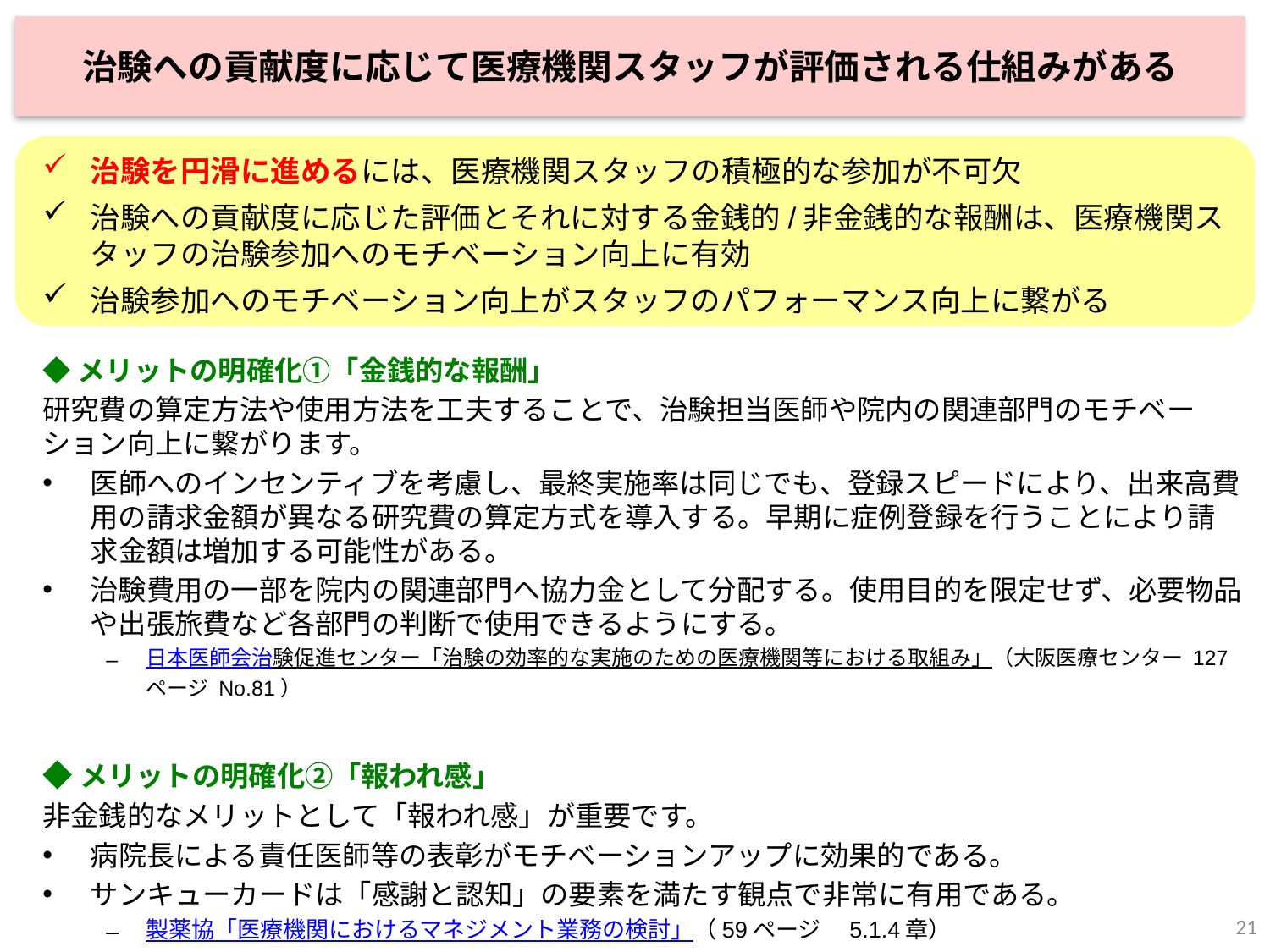

治験への貢献度に応じて医療機関スタッフが評価される仕組みがある

治験を円滑に進めるには、医療機関スタッフの積極的な参加が不可欠
治験への貢献度に応じた評価とそれに対する金銭的/非金銭的な報酬は、医療機関スタッフの治験参加へのモチベーション向上に有効
治験参加へのモチベーション向上がスタッフのパフォーマンス向上に繋がる

◆メリットの明確化①「金銭的な報酬」
研究費の算定方法や使用方法を工夫することで、治験担当医師や院内の関連部門のモチベーション向上に繋がります。
医師へのインセンティブを考慮し、最終実施率は同じでも、登録スピードにより、出来高費用の請求金額が異なる研究費の算定方式を導入する。早期に症例登録を行うことにより請求金額は増加する可能性がある。
治験費用の一部を院内の関連部門へ協力金として分配する。使用目的を限定せず、必要物品や出張旅費など各部門の判断で使用できるようにする。
日本医師会治験促進センター「治験の効率的な実施のための医療機関等における取組み」（大阪医療センター 127ページ No.81）

◆メリットの明確化②「報われ感」
非金銭的なメリットとして「報われ感」が重要です。
病院長による責任医師等の表彰がモチベーションアップに効果的である。
サンキューカードは「感謝と認知」の要素を満たす観点で非常に有用である。
製薬協「医療機関におけるマネジメント業務の検討」（59ページ　5.1.4章）

21